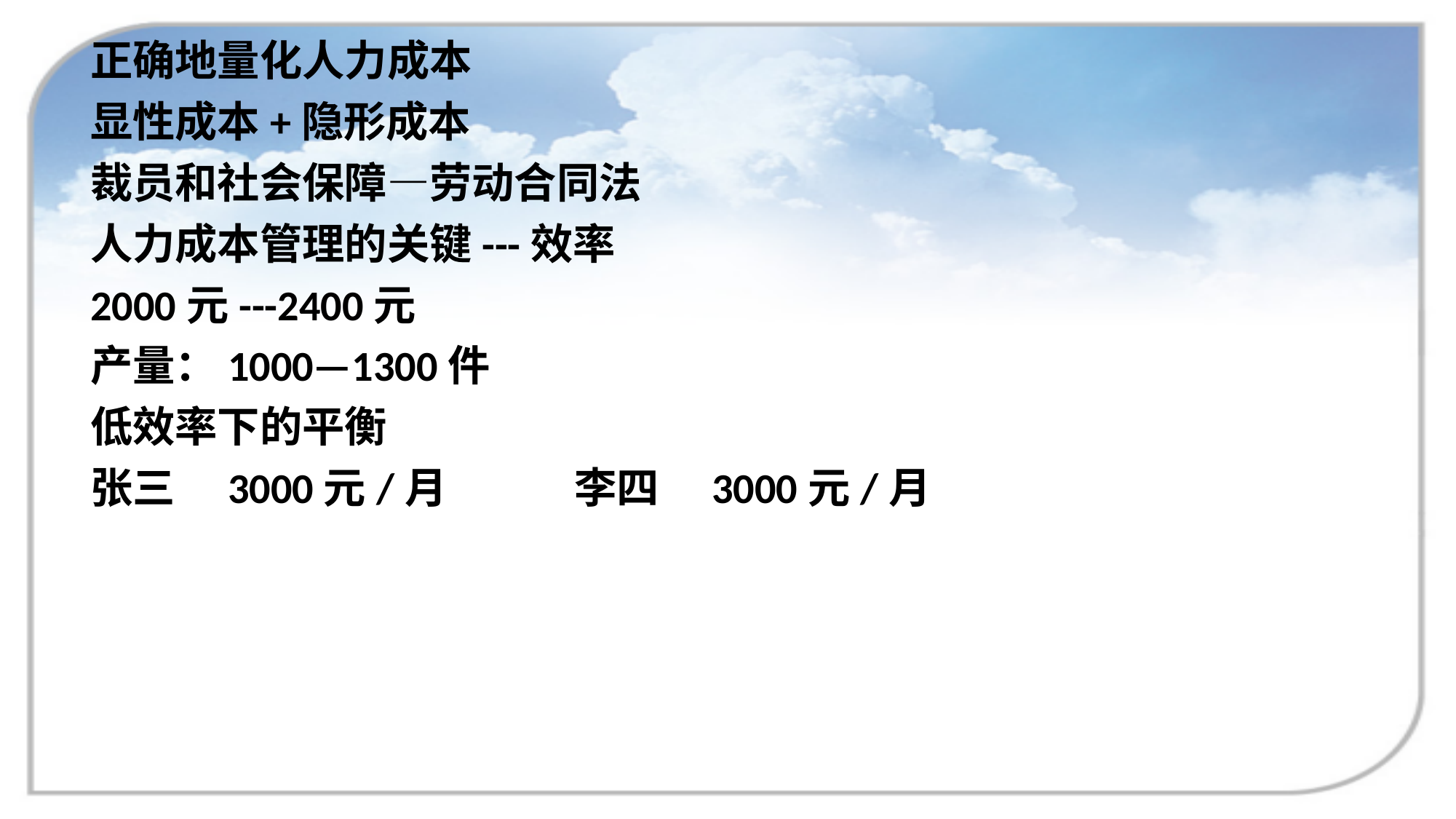

正确地量化人力成本
显性成本+隐形成本
裁员和社会保障—劳动合同法
人力成本管理的关键---效率
2000元---2400元
产量：1000—1300件
低效率下的平衡
张三　3000元/月　　　李四　3000元/月